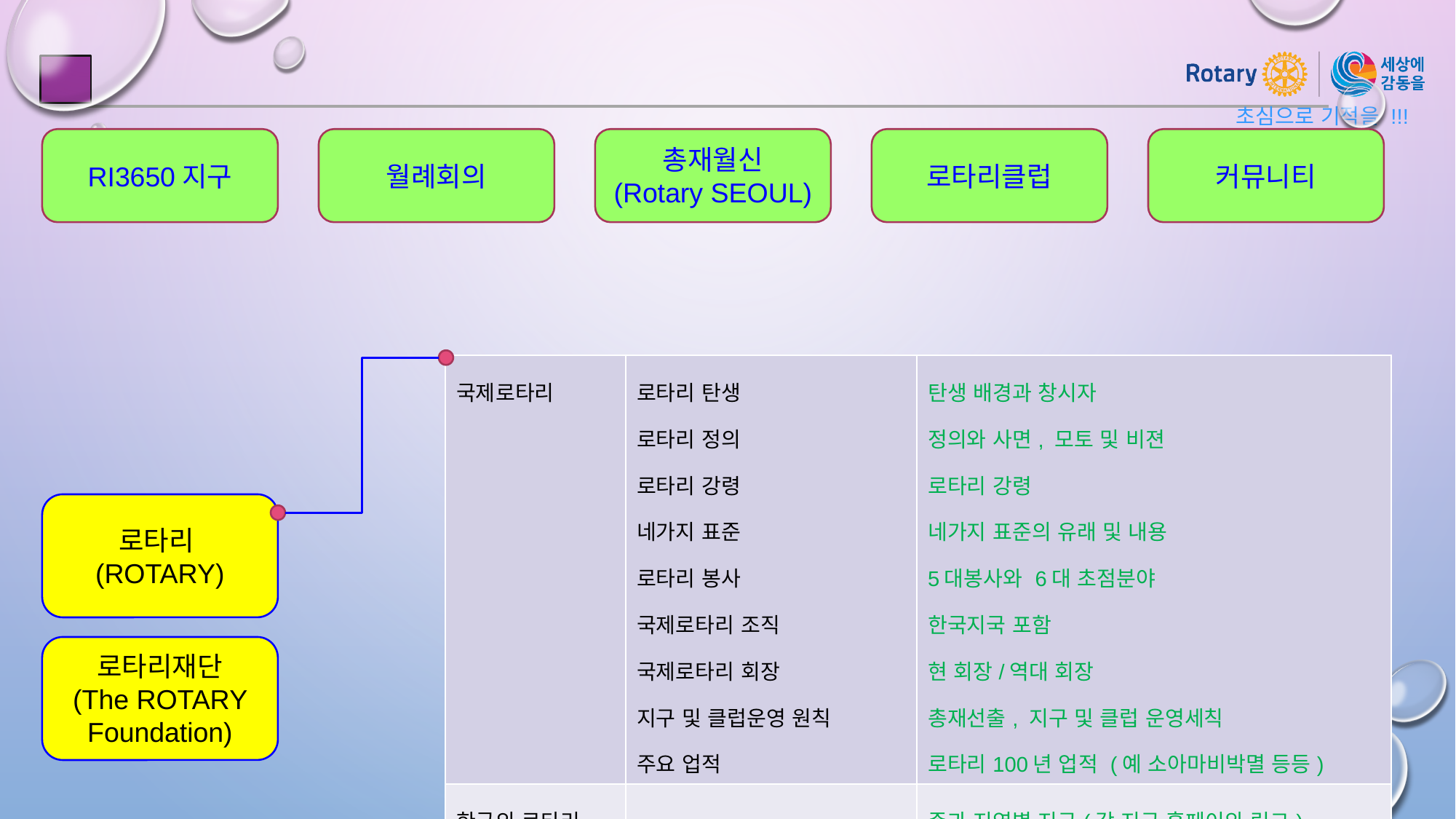

RI3650지구
월례회의
총재월신
(Rotary SEOUL)
로타리클럽
커뮤니티

| 국제로타리 | 로타리 탄생 로타리 정의 로타리 강령 네가지 표준 로타리 봉사 국제로타리 조직 국제로타리 회장 지구 및 클럽운영 원칙 주요 업적 | 탄생 배경과 창시자 정의와 사면, 모토 및 비젼 로타리 강령 네가지 표준의 유래 및 내용 5대봉사와 6대 초점분야 한국지국 포함 현 회장/역대 회장 총재선출, 지구 및 클럽 운영세칙 로타리100년 업적 (예 소아마비박멸 등등) |
| --- | --- | --- |
| 한국의 로타리 |  | 존과 지역별 지구(각 지구 홈페이와 링크) |
로타리(ROTARY)

로타리재단
(The ROTARY Foundation)